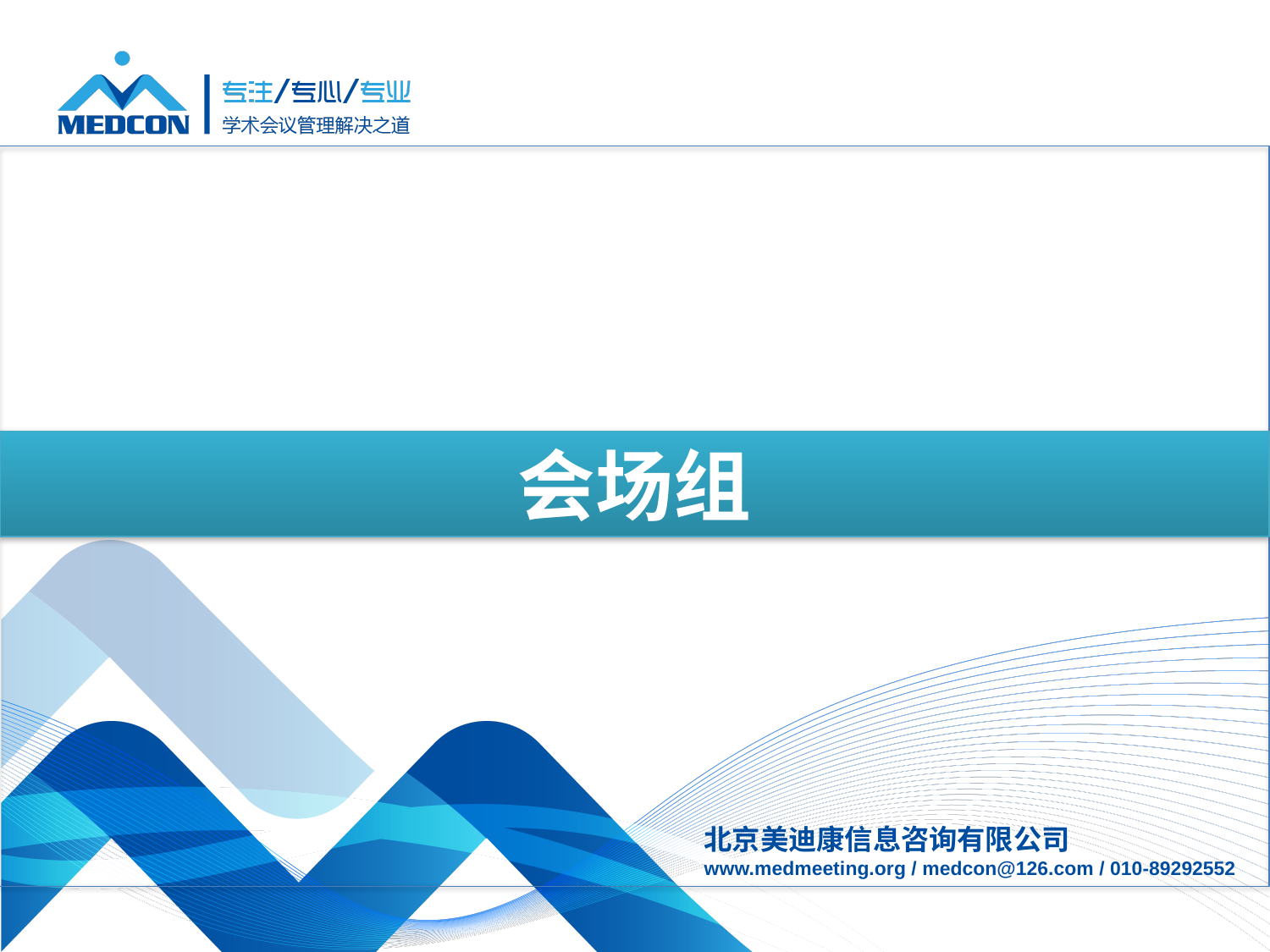

会场组
北京美迪康信息咨询有限公司
www.medmeeting.org / medcon@126.com / 010-89292552